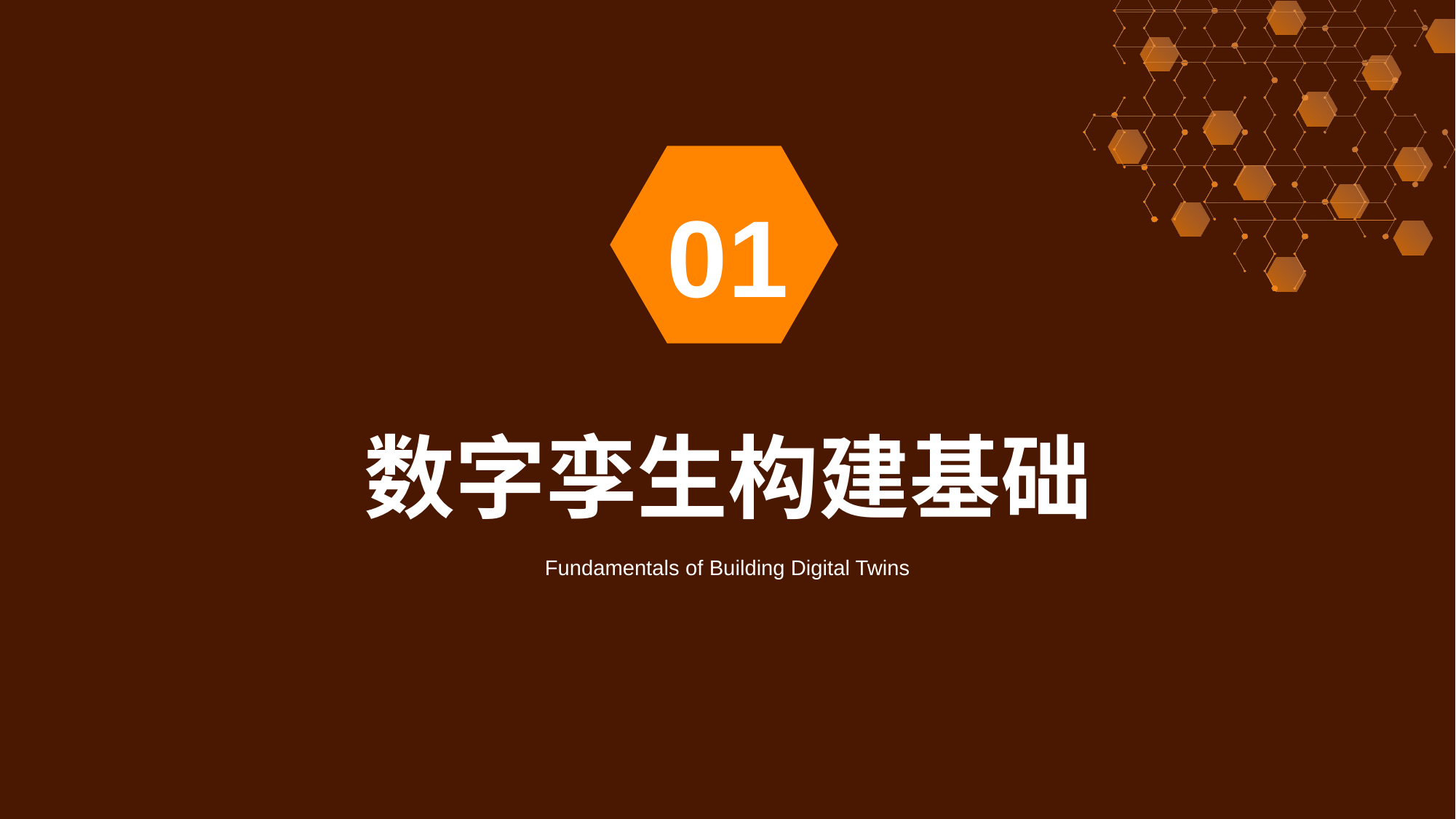

01

数字孪生构建基础
Fundamentals of Building Digital Twins